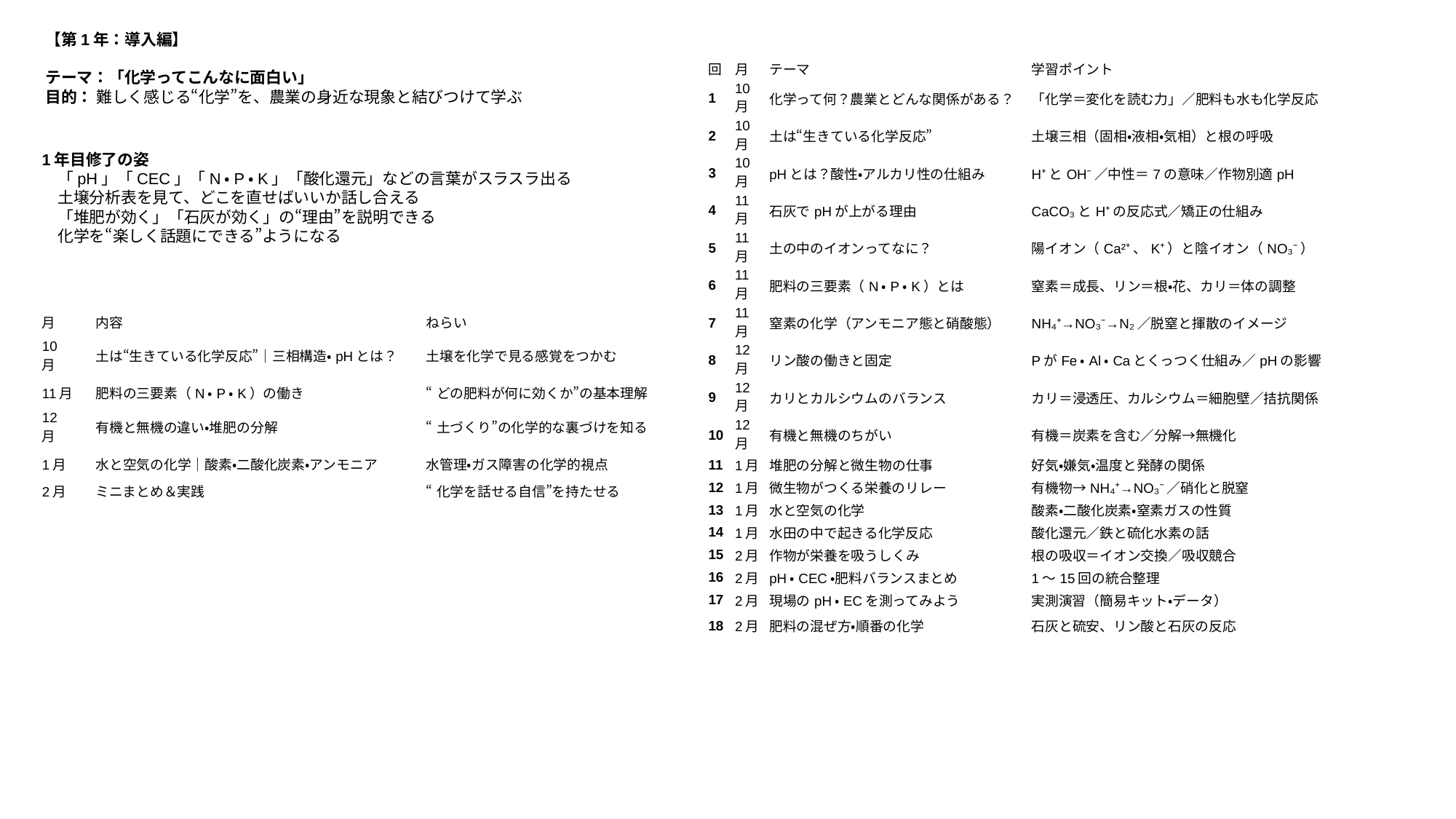

【第1年：導入編】

テーマ：「化学ってこんなに面白い」
目的： 難しく感じる“化学”を、農業の身近な現象と結びつけて学ぶ

| 回 | 月 | テーマ | 学習ポイント |  |  |
| --- | --- | --- | --- | --- | --- |
| 1 | 10月 | 化学って何？農業とどんな関係がある？ | 「化学＝変化を読む力」／肥料も水も化学反応 |  |  |
| 2 | 10月 | 土は“生きている化学反応” | 土壌三相（固相・液相・気相）と根の呼吸 |  |  |
| 3 | 10月 | pHとは？酸性・アルカリ性の仕組み | H⁺とOH⁻／中性＝7の意味／作物別適pH |  |  |
| 4 | 11月 | 石灰でpHが上がる理由 | CaCO₃とH⁺の反応式／矯正の仕組み |  |  |
| 5 | 11月 | 土の中のイオンってなに？ | 陽イオン（Ca²⁺、K⁺）と陰イオン（NO₃⁻） |  |  |
| 6 | 11月 | 肥料の三要素（N・P・K）とは | 窒素＝成長、リン＝根・花、カリ＝体の調整 |  |  |
| 7 | 11月 | 窒素の化学（アンモニア態と硝酸態） | NH₄⁺→NO₃⁻→N₂／脱窒と揮散のイメージ |  |  |
| 8 | 12月 | リン酸の働きと固定 | PがFe・Al・Caとくっつく仕組み／pHの影響 |  |  |
| 9 | 12月 | カリとカルシウムのバランス | カリ＝浸透圧、カルシウム＝細胞壁／拮抗関係 |  |  |
| 10 | 12月 | 有機と無機のちがい | 有機＝炭素を含む／分解→無機化 |  |  |
| 11 | 1月 | 堆肥の分解と微生物の仕事 | 好気・嫌気・温度と発酵の関係 |  |  |
| 12 | 1月 | 微生物がつくる栄養のリレー | 有機物→NH₄⁺→NO₃⁻／硝化と脱窒 |  |  |
| 13 | 1月 | 水と空気の化学 | 酸素・二酸化炭素・窒素ガスの性質 |  |  |
| 14 | 1月 | 水田の中で起きる化学反応 | 酸化還元／鉄と硫化水素の話 |  |  |
| 15 | 2月 | 作物が栄養を吸うしくみ | 根の吸収＝イオン交換／吸収競合 |  |  |
| 16 | 2月 | pH・CEC・肥料バランスまとめ | 1〜15回の統合整理 |  |  |
| 17 | 2月 | 現場のpH・ECを測ってみよう | 実測演習（簡易キット・データ） |  |  |
| 18 | 2月 | 肥料の混ぜ方・順番の化学 | 石灰と硫安、リン酸と石灰の反応 |  |  |
|  |  |  |  |  |  |
|  |  |  |  |  |  |
1年目修了の姿
　「pH」「CEC」「N・P・K」「酸化還元」などの言葉がスラスラ出る
　土壌分析表を見て、どこを直せばいいか話し合える
　「堆肥が効く」「石灰が効く」の“理由”を説明できる
　化学を“楽しく話題にできる”ようになる
| 月 | 内容 | ねらい |
| --- | --- | --- |
| 10月 | 土は“生きている化学反応”｜三相構造・pHとは？ | 土壌を化学で見る感覚をつかむ |
| 11月 | 肥料の三要素（N・P・K）の働き | “どの肥料が何に効くか”の基本理解 |
| 12月 | 有機と無機の違い・堆肥の分解 | “土づくり”の化学的な裏づけを知る |
| 1月 | 水と空気の化学｜酸素・二酸化炭素・アンモニア | 水管理・ガス障害の化学的視点 |
| 2月 | ミニまとめ＆実践 | “化学を話せる自信”を持たせる |